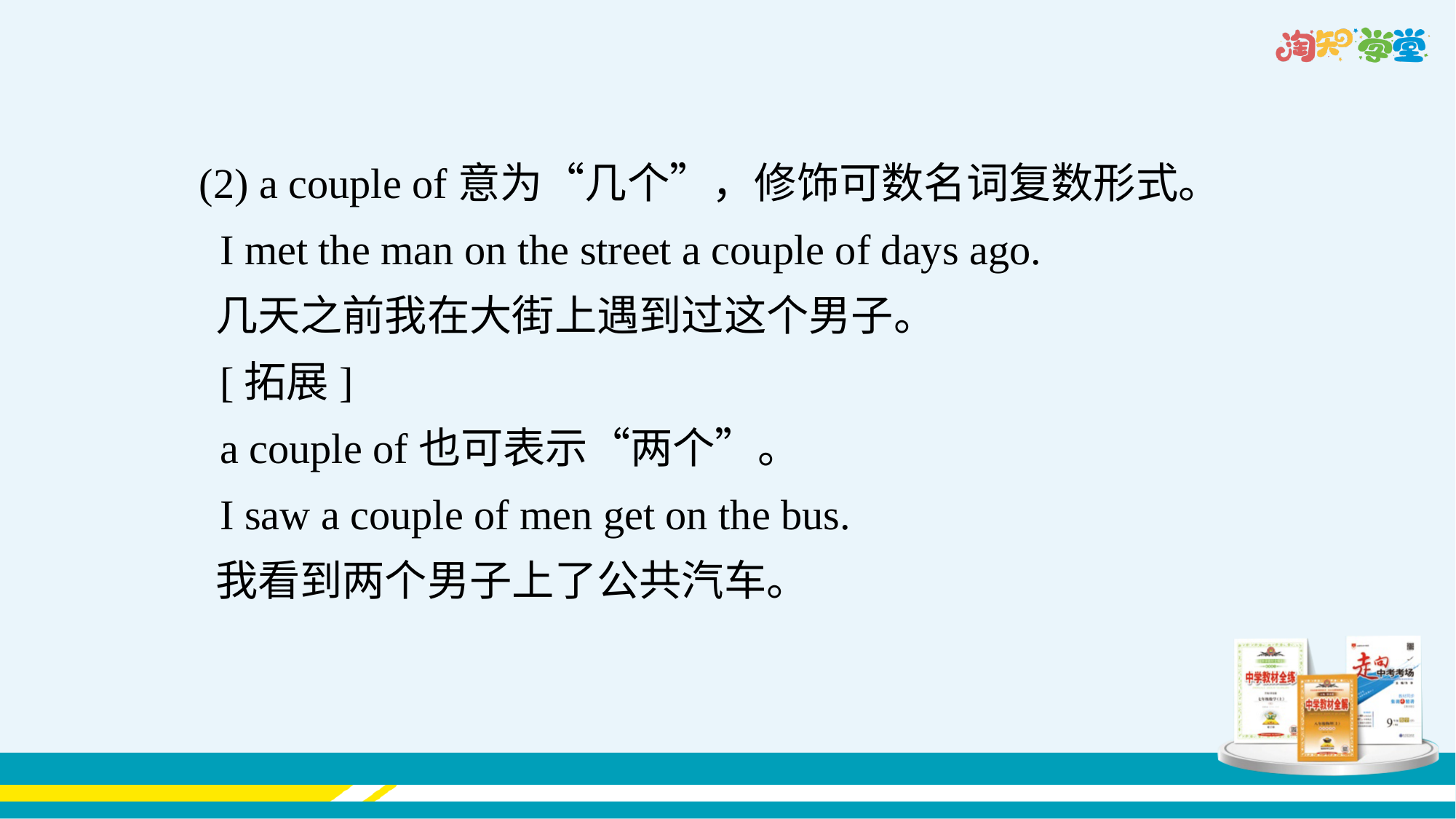

(2) a couple of意为“几个”，修饰可数名词复数形式。
　I met the man on the street a couple of days ago.
    几天之前我在大街上遇到过这个男子。
　[拓展]
　a couple of也可表示“两个”。
　I saw a couple of men get on the bus.
    我看到两个男子上了公共汽车。